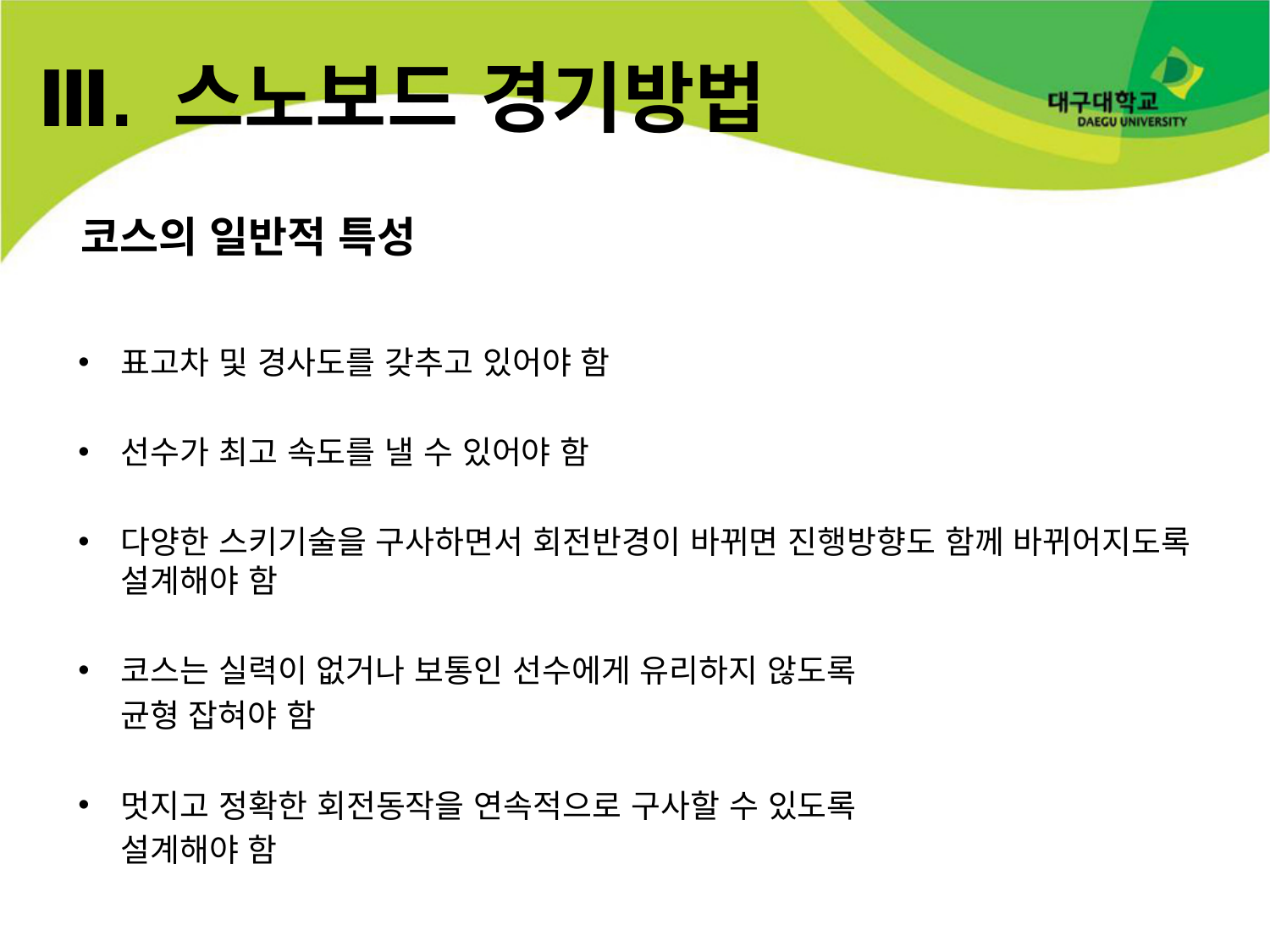

# Ⅲ. 스노보드 경기방법
코스의 일반적 특성
표고차 및 경사도를 갖추고 있어야 함

선수가 최고 속도를 낼 수 있어야 함

다양한 스키기술을 구사하면서 회전반경이 바뀌면 진행방향도 함께 바뀌어지도록 설계해야 함

코스는 실력이 없거나 보통인 선수에게 유리하지 않도록
    균형 잡혀야 함

멋지고 정확한 회전동작을 연속적으로 구사할 수 있도록
    설계해야 함